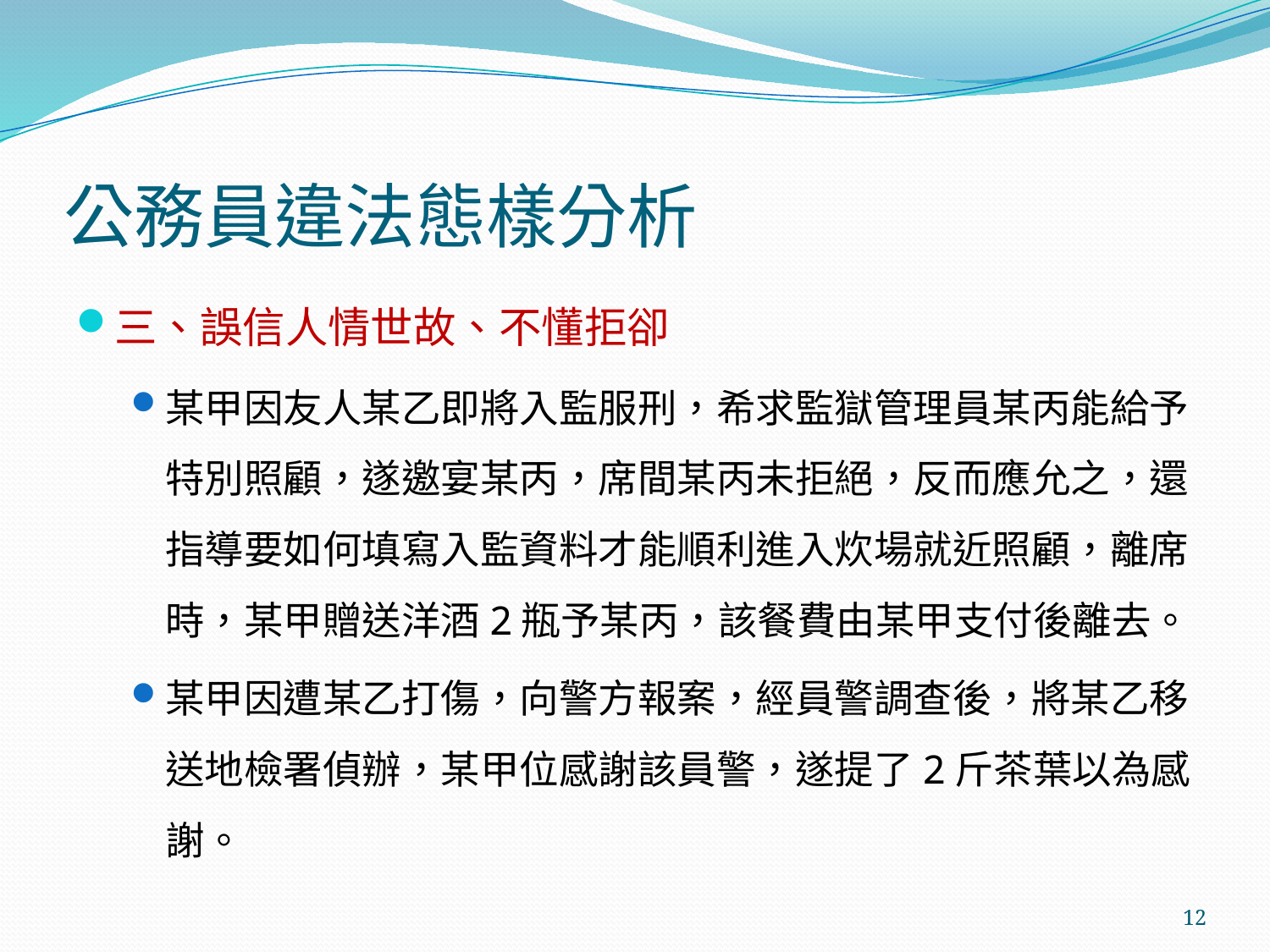

# 公務員違法態樣分析
三、誤信人情世故、不懂拒卻
某甲因友人某乙即將入監服刑，希求監獄管理員某丙能給予特別照顧，遂邀宴某丙，席間某丙未拒絕，反而應允之，還指導要如何填寫入監資料才能順利進入炊場就近照顧，離席時，某甲贈送洋酒2瓶予某丙，該餐費由某甲支付後離去。
某甲因遭某乙打傷，向警方報案，經員警調查後，將某乙移送地檢署偵辦，某甲位感謝該員警，遂提了2斤茶葉以為感謝。
12